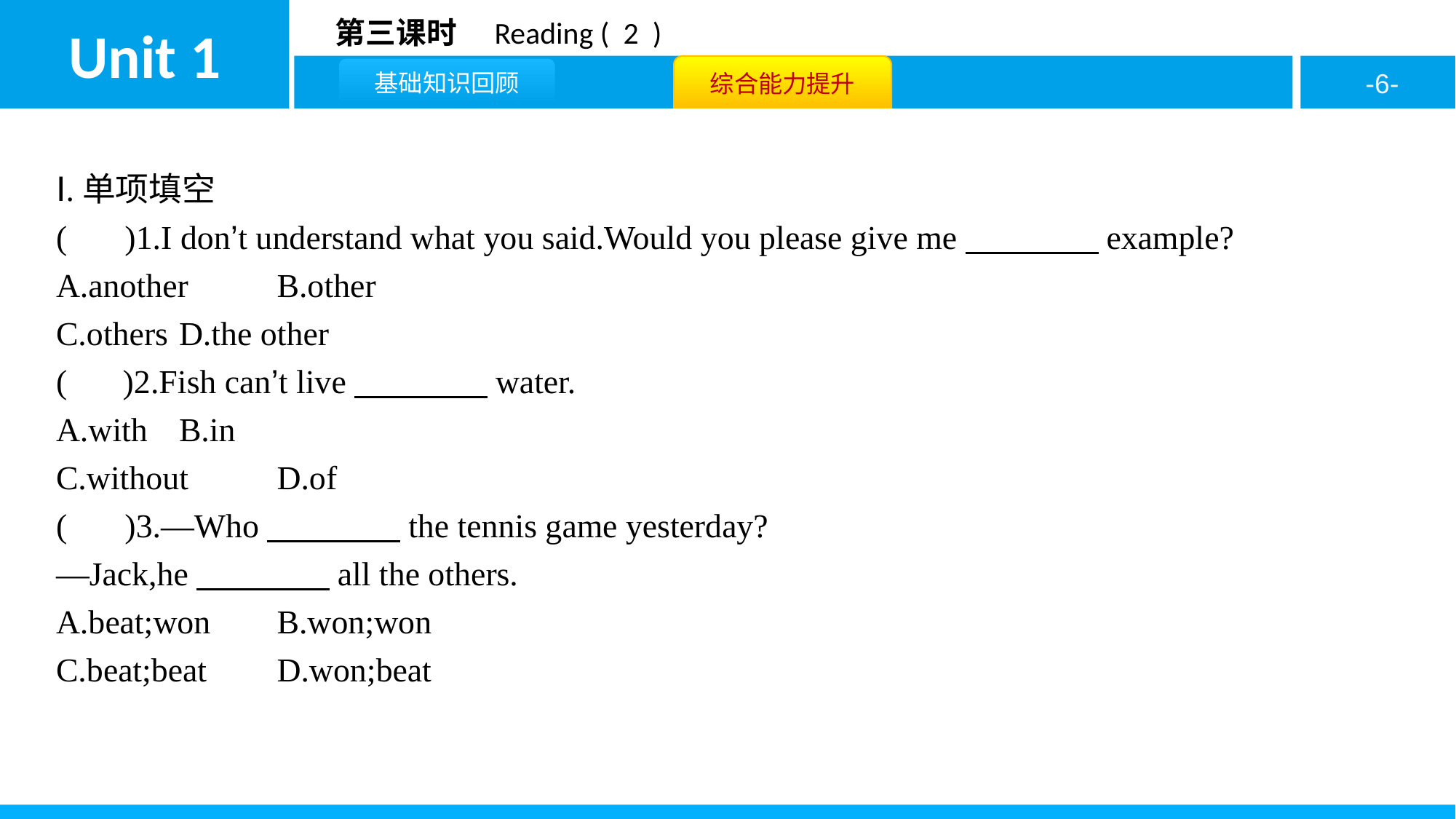

Ⅰ.单项填空
(  A  )1.I don’t understand what you said.Would you please give me　　　　example?
A.another	B.other
C.others	D.the other
(  C  )2.Fish can’t live　　　　water.
A.with	B.in
C.without	D.of
(  D  )3.—Who　　　　the tennis game yesterday?
—Jack,he　　　　all the others.
A.beat;won	B.won;won
C.beat;beat	D.won;beat